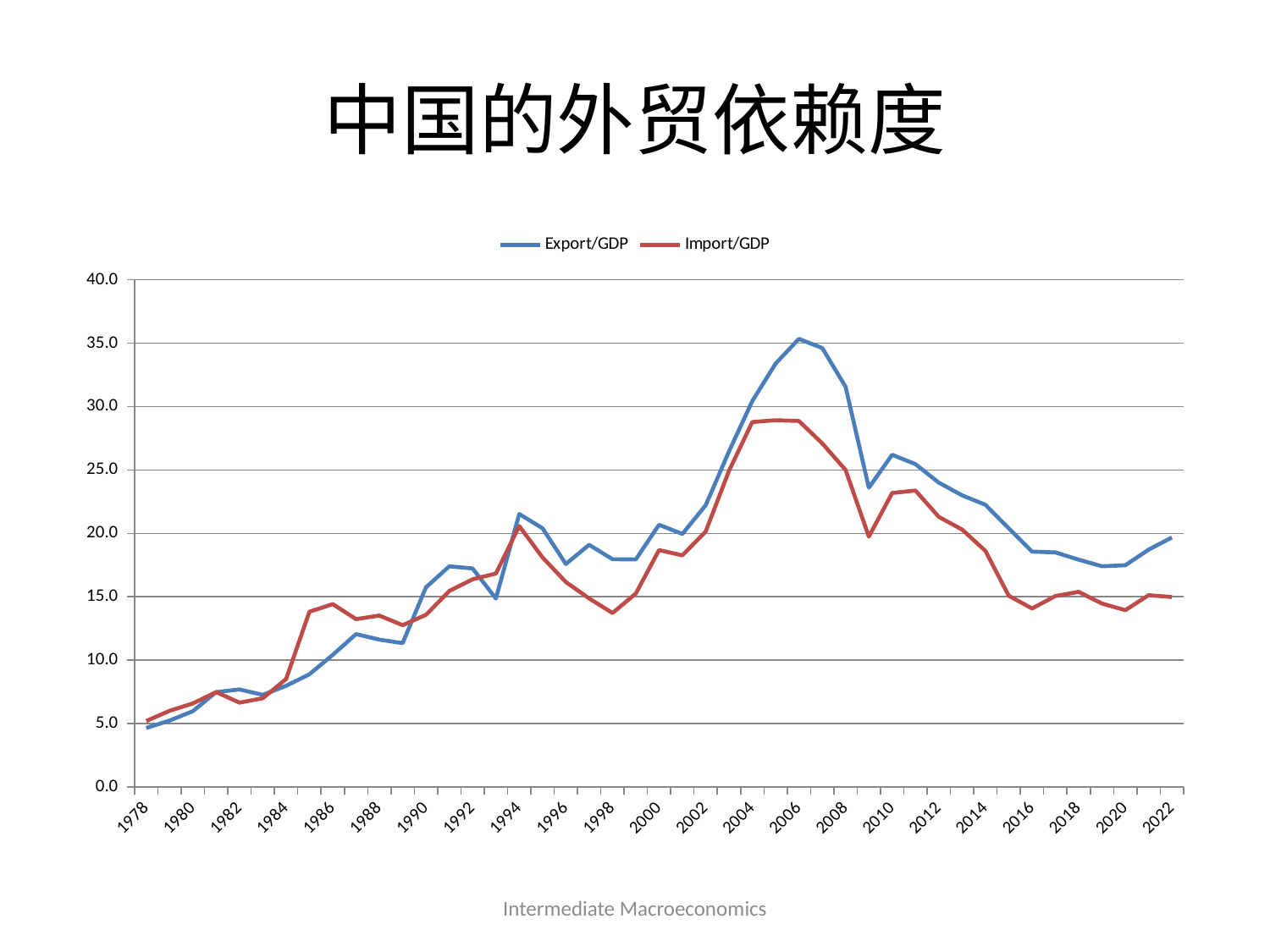

# 中国的外贸依赖度

### Chart

| Category | Export/GDP | Import/GDP |
|---|---|---|
| 1978 | 4.649775002865277 | 5.19726416812958 |
| 1979 | 5.230619642079659 | 6.001499816065891 |
| 1980 | 5.972665740543238 | 6.5816270139162265 |
| 1981 | 7.477250114506619 | 7.477250114506619 |
| 1982 | 7.68614125199068 | 6.646469971528172 |
| 1983 | 7.258590371011213 | 6.993436384855553 |
| 1984 | 7.969673997324704 | 8.50464350833273 |
| 1985 | 8.882222140105888 | 13.811910324169602 |
| 1986 | 10.41358609907877 | 14.417330846968577 |
| 1987 | 12.051136387327803 | 13.231655870168076 |
| 1988 | 11.61701106250568 | 13.510445802744297 |
| 1989 | 11.338807227505496 | 12.753259662838493 |
| 1990 | 15.741262753908996 | 13.56932696870789 |
| 1991 | 17.39770223131386 | 15.451996311532742 |
| 1992 | 17.228977621527022 | 16.370476384184037 |
| 1993 | 14.855528630208337 | 16.825959201594532 |
| 1994 | 21.528465694286965 | 20.57412380686031 |
| 1995 | 20.39627450418405 | 18.096533948138884 |
| 1996 | 17.578612736592074 | 16.154264265012294 |
| 1997 | 19.090650976495816 | 14.86731192398167 |
| 1998 | 17.954778594459793 | 13.711393585075509 |
| 1999 | 17.936600694438287 | 15.246110590272544 |
| 2000 | 20.67556560484763 | 18.67654683089827 |
| 2001 | 19.951379904351572 | 18.26189009679546 |
| 2002 | 22.211107938653374 | 20.135719420413462 |
| 2003 | 26.459256693055732 | 24.933882877968855 |
| 2004 | 30.431542771311626 | 28.778671774201715 |
| 2005 | 33.38421615698831 | 28.921832264467877 |
| 2006 | 35.33646470235756 | 28.860526346572268 |
| 2007 | 34.61264528117689 | 27.096917141149696 |
| 2008 | 31.56404892982309 | 25.00317863680503 |
| 2009 | 23.595551821420003 | 19.737651772305227 |
| 2010 | 26.198674539984207 | 23.18206814363739 |
| 2011 | 25.457267290871062 | 23.37509289848557 |
| 2012 | 23.998037725451855 | 21.29731003578876 |
| 2013 | 22.995338855442522 | 20.296567139536776 |
| 2014 | 22.254149072491597 | 18.615483353954616 |
| 2015 | 20.39706926741126 | 15.075430080678654 |
| 2016 | 18.555349795304327 | 14.071033833613638 |
| 2017 | 18.49368150469278 | 15.053366272692317 |
| 2018 | 17.92240600159477 | 15.383847024097875 |
| 2019 | 17.399028011122137 | 14.459722657569701 |
| 2020 | 17.4799021280131 | 13.936471240202739 |
| 2021 | 18.707625740650506 | 15.117361001524474 |
| 2022 | 19.670503652574602 | 14.973845463972005 |
Intermediate Macroeconomics